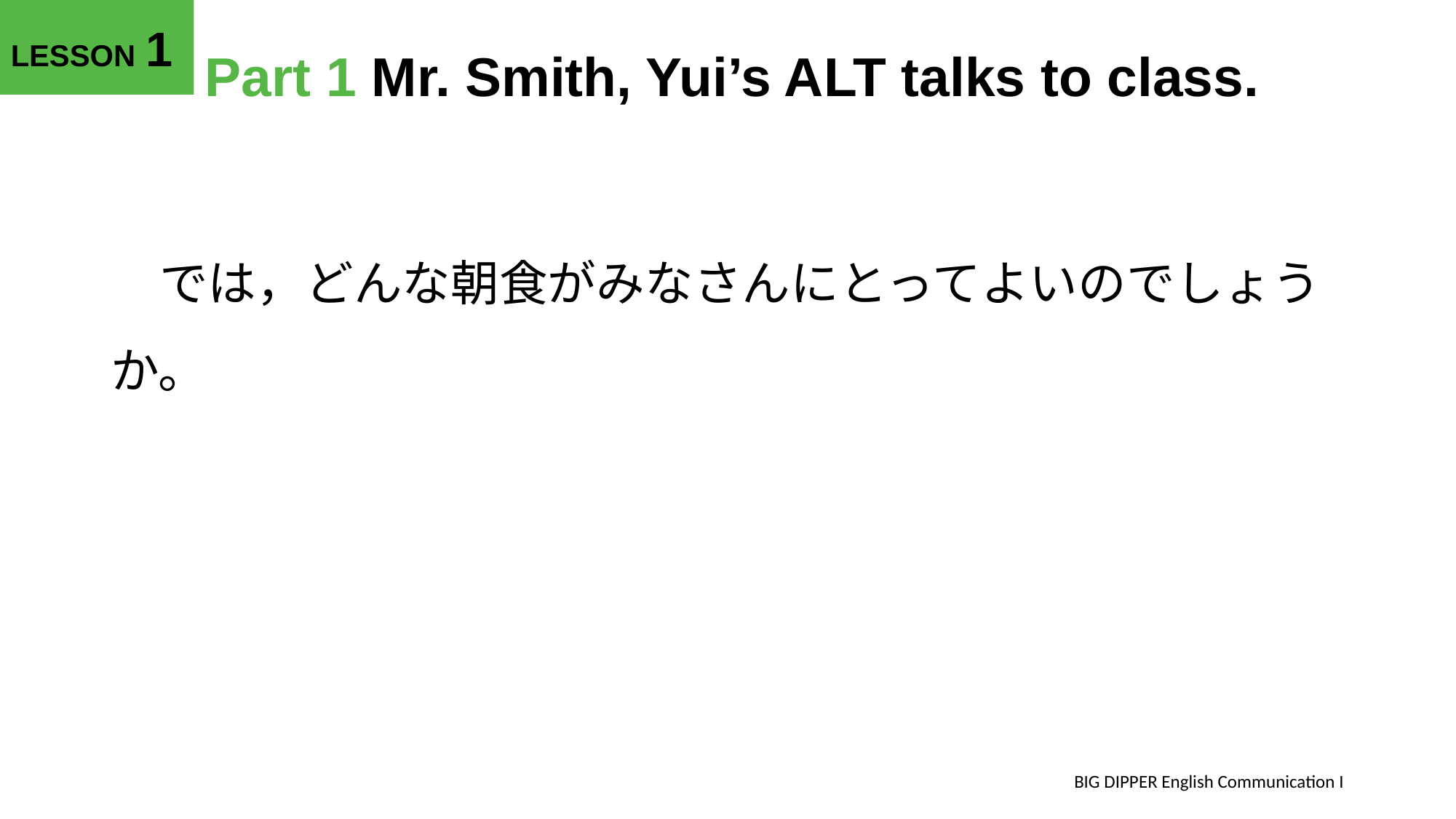

# Part 1 Mr. Smith, Yui’s ALT talks to class.
　では，どんな朝食がみなさんにとってよいのでしょうか。
BIG DIPPER English Communication I